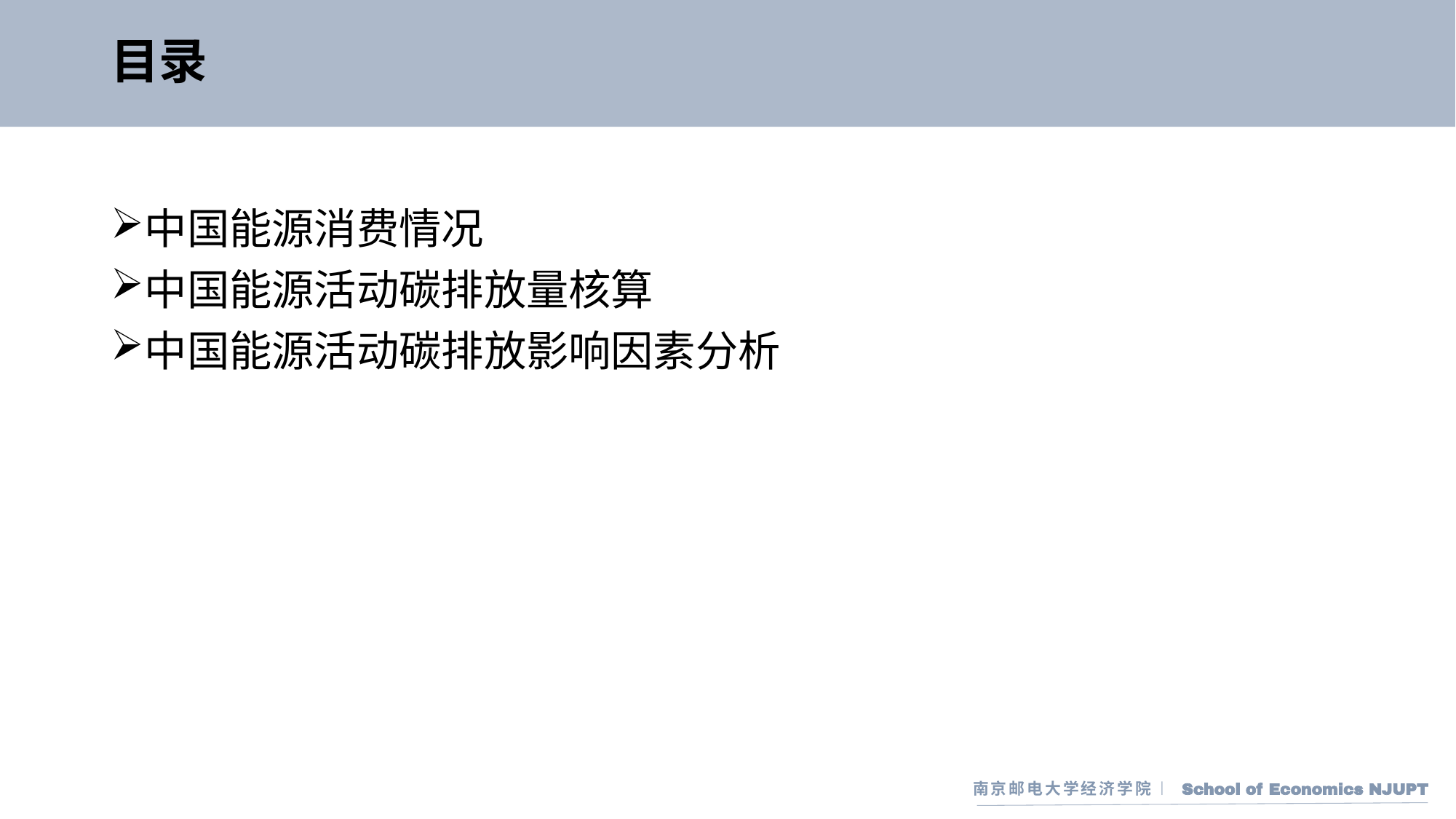

# 目录
中国能源消费情况
中国能源活动碳排放量核算
中国能源活动碳排放影响因素分析